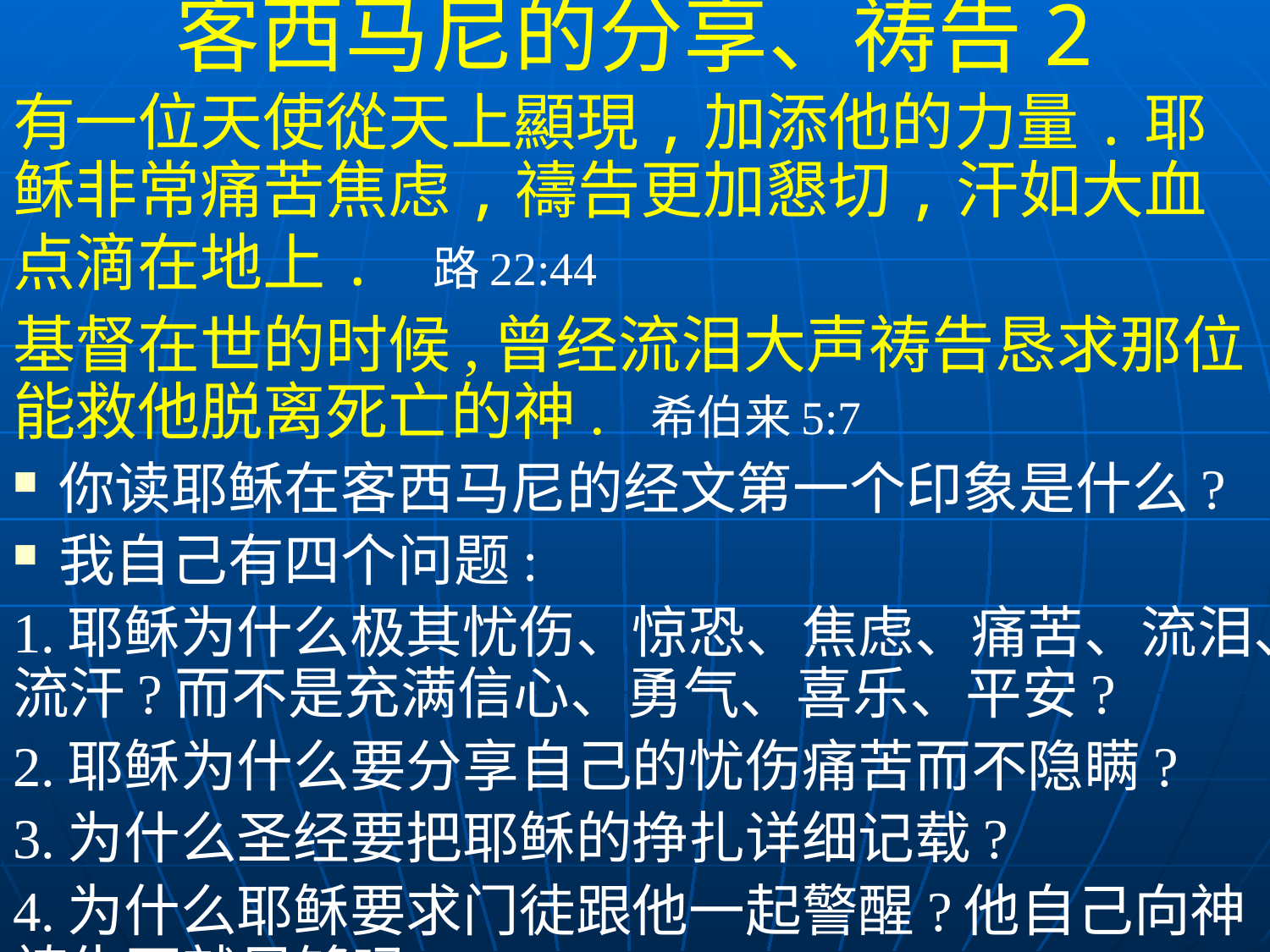

客西马尼的分享、祷告2
有一位天使從天上顯現,加添他的力量.耶稣非常痛苦焦虑,禱告更加懇切,汗如大血点滴在地上. 路22:44
基督在世的时候,曾经流泪大声祷告恳求那位能救他脱离死亡的神.  希伯来5:7
你读耶稣在客西马尼的经文第一个印象是什么?
我自己有四个问题:
1.耶稣为什么极其忧伤、惊恐、焦虑、痛苦、流泪、流汗?而不是充满信心、勇气、喜乐、平安?
2.耶稣为什么要分享自己的忧伤痛苦而不隐瞒?
3.为什么圣经要把耶稣的挣扎详细记载?
4.为什么耶稣要求门徒跟他一起警醒?他自己向神祷告不就足够吗?